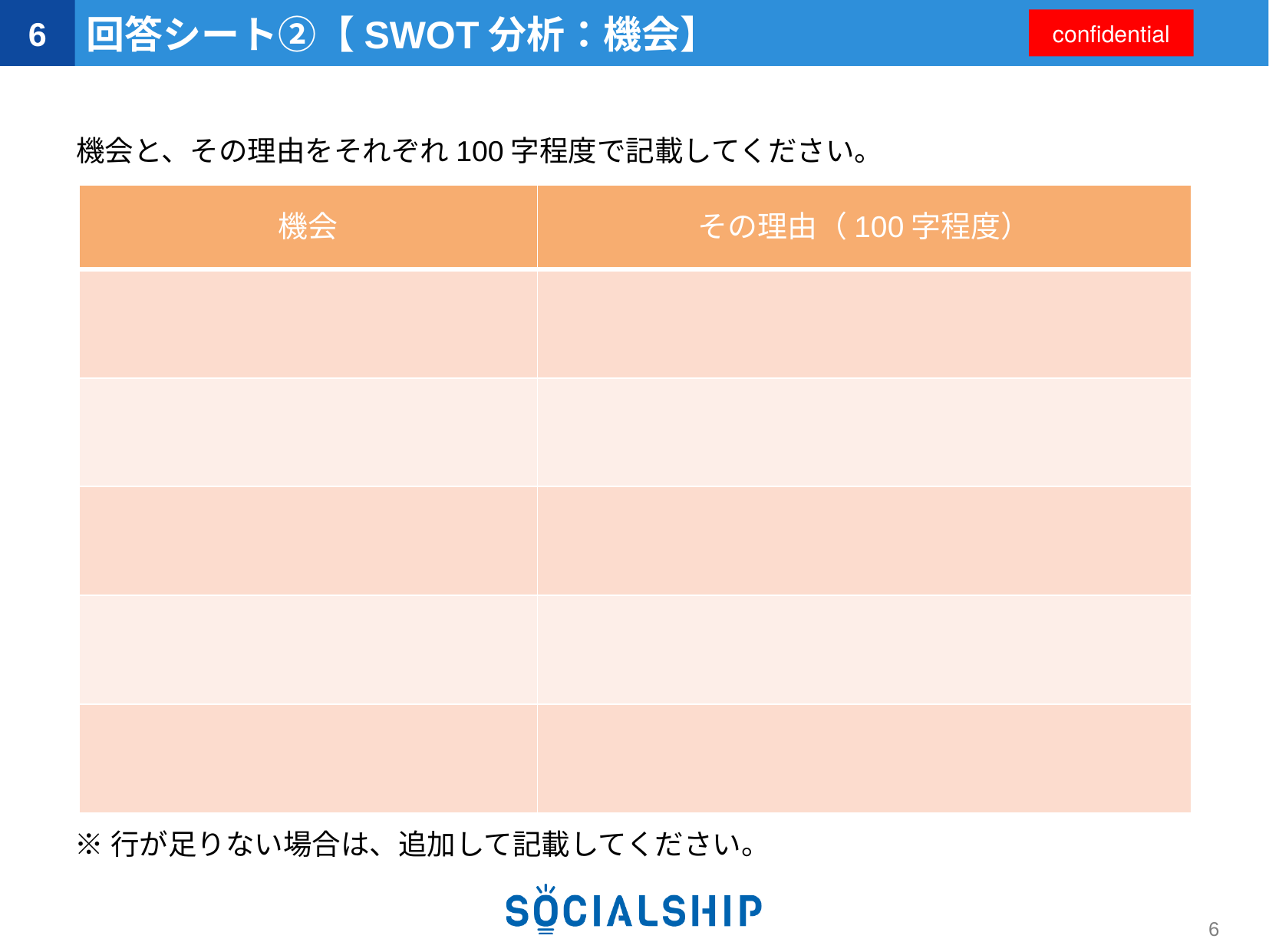

# 回答シート②【SWOT分析：機会】
機会と、その理由をそれぞれ100字程度で記載してください。
| 機会 | その理由（100字程度） |
| --- | --- |
|  |  |
|  |  |
|  |  |
|  |  |
|  |  |
※行が足りない場合は、追加して記載してください。